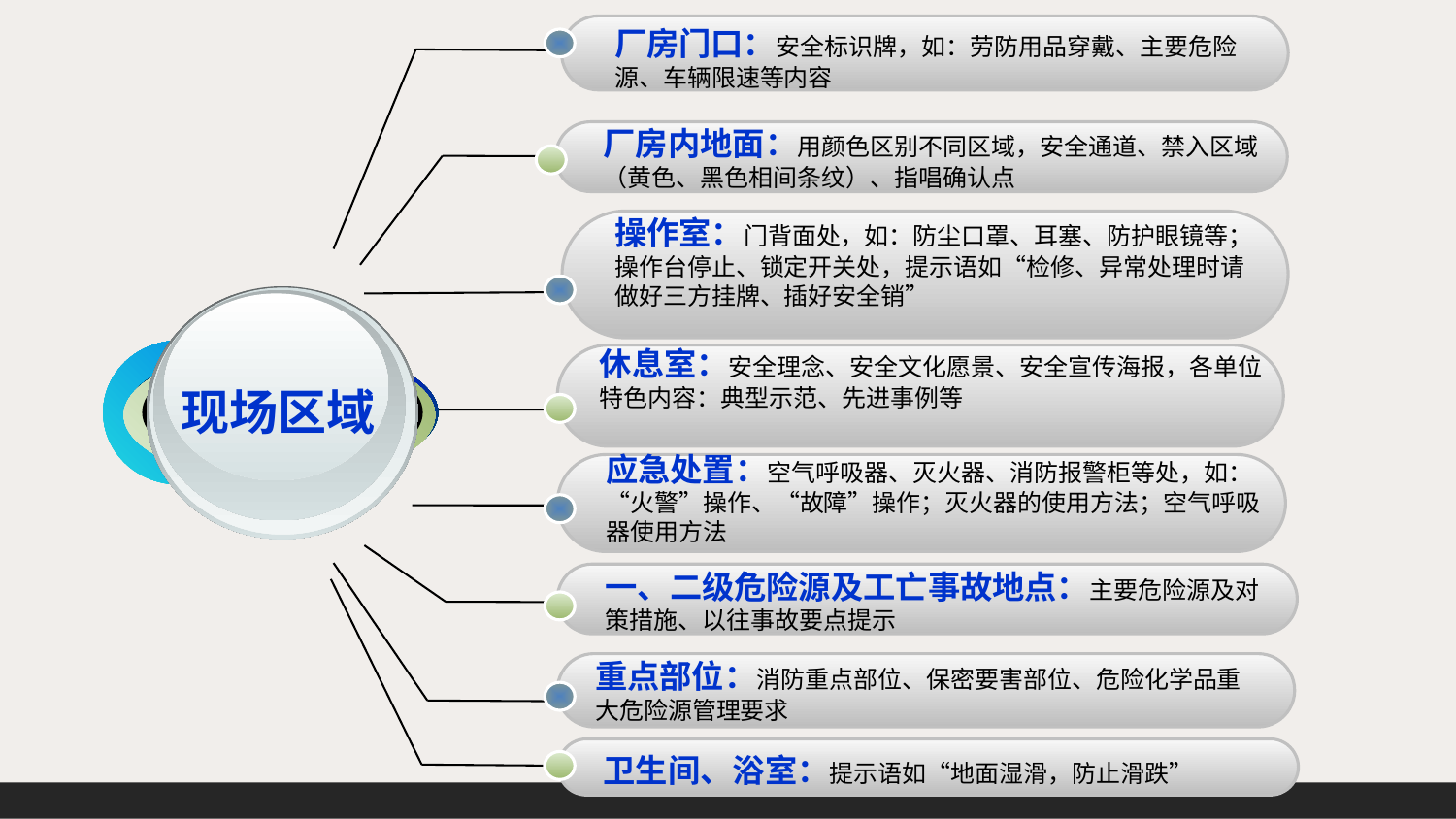

厂房门口：安全标识牌，如：劳防用品穿戴、主要危险源、车辆限速等内容

厂房内地面：用颜色区别不同区域，安全通道、禁入区域（黄色、黑色相间条纹）、指唱确认点

操作室：门背面处，如：防尘口罩、耳塞、防护眼镜等；操作台停止、锁定开关处，提示语如“检修、异常处理时请做好三方挂牌、插好安全销”

休息室：安全理念、安全文化愿景、安全宣传海报，各单位特色内容：典型示范、先进事例等

现场区域

应急处置：空气呼吸器、灭火器、消防报警柜等处，如：“火警”操作、“故障”操作；灭火器的使用方法；空气呼吸器使用方法

一、二级危险源及工亡事故地点：主要危险源及对策措施、以往事故要点提示

重点部位：消防重点部位、保密要害部位、危险化学品重大危险源管理要求

卫生间、浴室：提示语如“地面湿滑，防止滑跌”